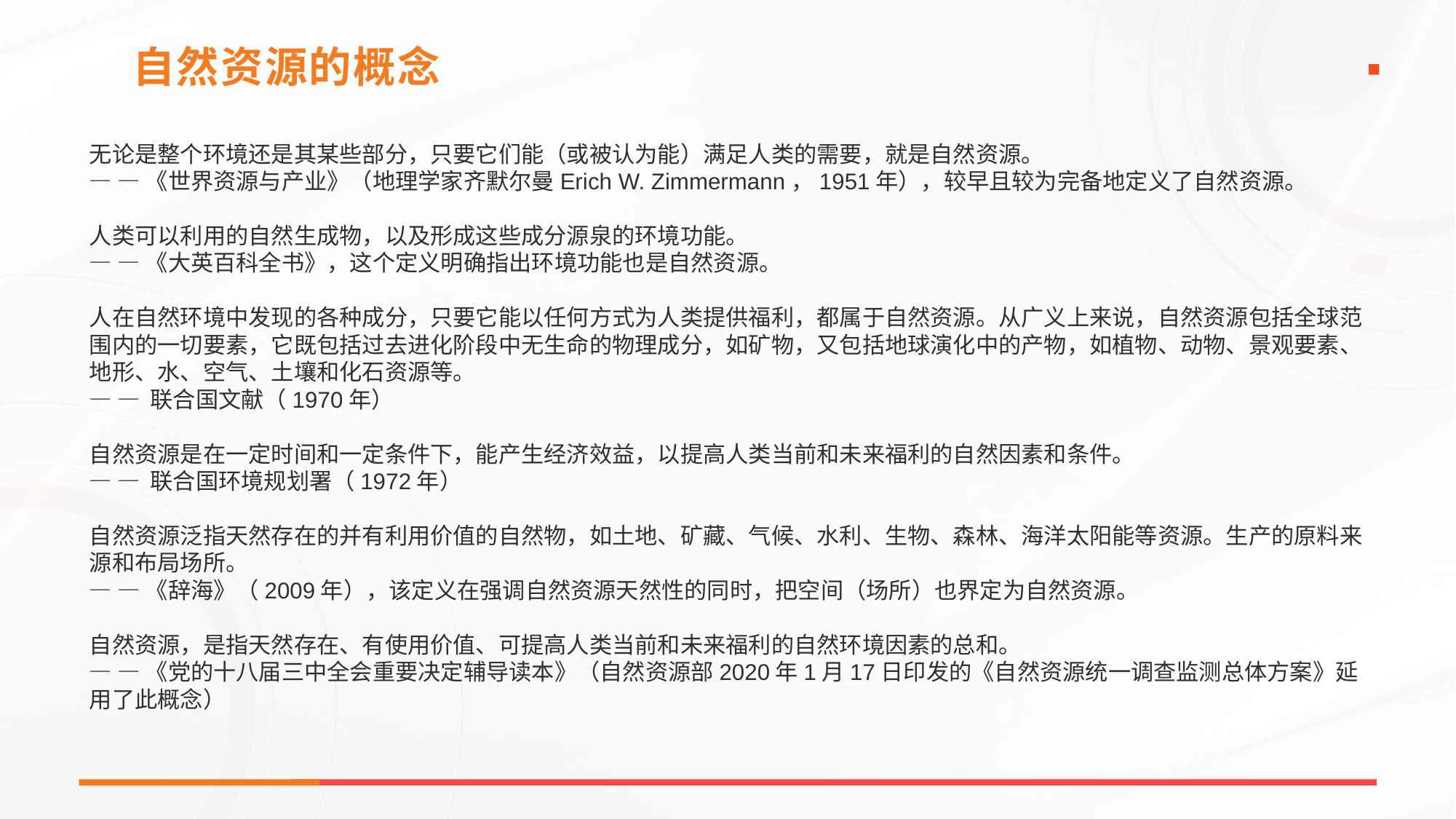

自然资源的概念
无论是整个环境还是其某些部分，只要它们能（或被认为能）满足人类的需要，就是自然资源。
— —《世界资源与产业》（地理学家齐默尔曼Erich W. Zimmermann，1951年），较早且较为完备地定义了自然资源。

人类可以利用的自然生成物，以及形成这些成分源泉的环境功能。
— —《大英百科全书》，这个定义明确指出环境功能也是自然资源。

人在自然环境中发现的各种成分，只要它能以任何方式为人类提供福利，都属于自然资源。从广义上来说，自然资源包括全球范围内的一切要素，它既包括过去进化阶段中无生命的物理成分，如矿物，又包括地球演化中的产物，如植物、动物、景观要素、地形、水、空气、土壤和化石资源等。
— — 联合国文献（1970年）

自然资源是在一定时间和一定条件下，能产生经济效益，以提高人类当前和未来福利的自然因素和条件。
— — 联合国环境规划署（1972年）

自然资源泛指天然存在的并有利用价值的自然物，如土地、矿藏、气候、水利、生物、森林、海洋太阳能等资源。生产的原料来源和布局场所。
— —《辞海》（2009年），该定义在强调自然资源天然性的同时，把空间（场所）也界定为自然资源。

自然资源，是指天然存在、有使用价值、可提高人类当前和未来福利的自然环境因素的总和。
— —《党的十八届三中全会重要决定辅导读本》（自然资源部2020年1月17日印发的《自然资源统一调查监测总体方案》延用了此概念）